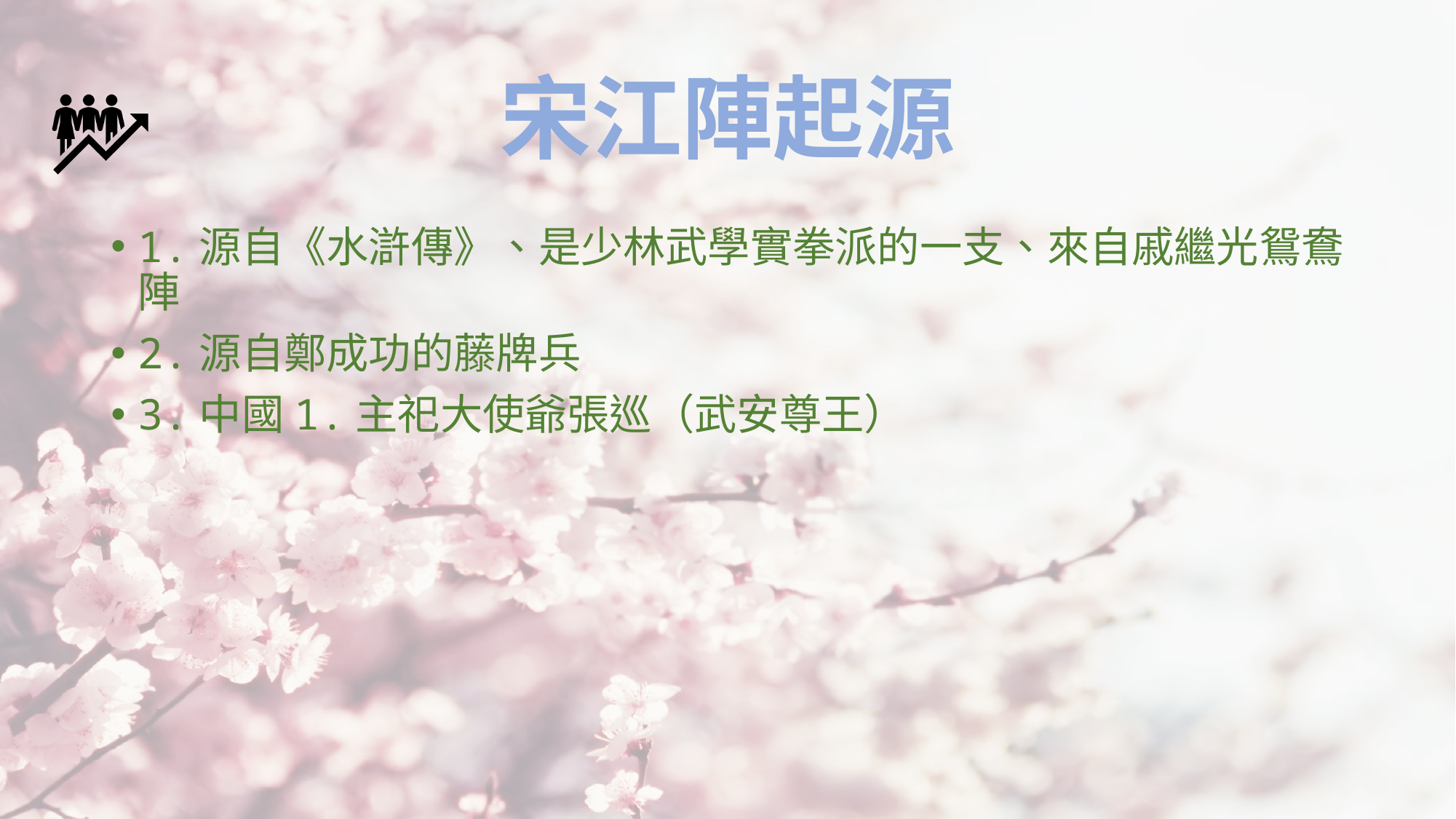

# 宋江陣起源
1.源自《水滸傳》、是少林武學實拳派的一支、來自戚繼光鴛鴦陣
2.源自鄭成功的藤牌兵
3.中國1.主祀大使爺張巡（武安尊王）